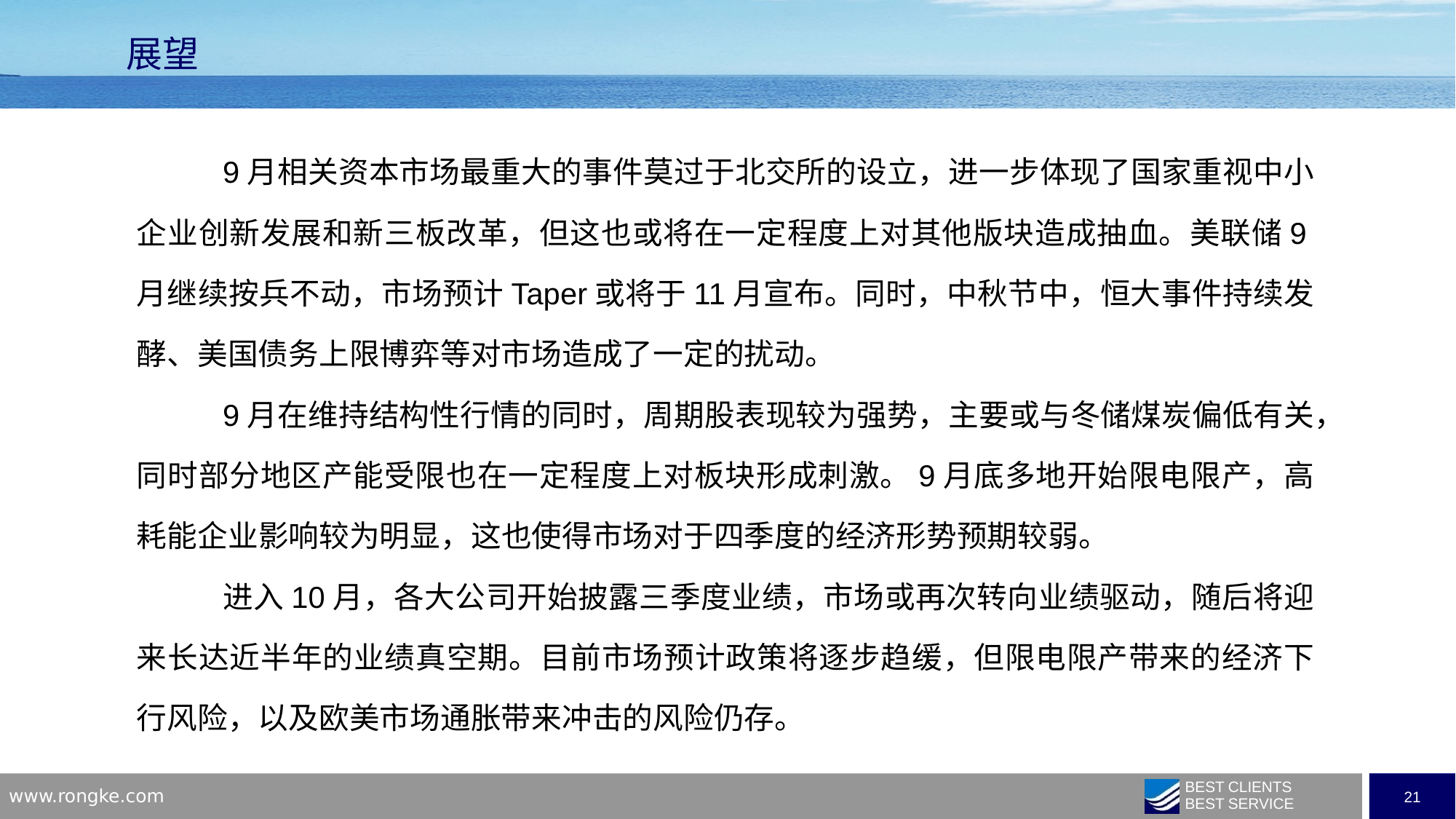

展望
9月相关资本市场最重大的事件莫过于北交所的设立，进一步体现了国家重视中小企业创新发展和新三板改革，但这也或将在一定程度上对其他版块造成抽血。美联储9月继续按兵不动，市场预计Taper或将于11月宣布。同时，中秋节中，恒大事件持续发酵、美国债务上限博弈等对市场造成了一定的扰动。
9月在维持结构性行情的同时，周期股表现较为强势，主要或与冬储煤炭偏低有关，同时部分地区产能受限也在一定程度上对板块形成刺激。9月底多地开始限电限产，高耗能企业影响较为明显，这也使得市场对于四季度的经济形势预期较弱。
进入10月，各大公司开始披露三季度业绩，市场或再次转向业绩驱动，随后将迎来长达近半年的业绩真空期。目前市场预计政策将逐步趋缓，但限电限产带来的经济下行风险，以及欧美市场通胀带来冲击的风险仍存。